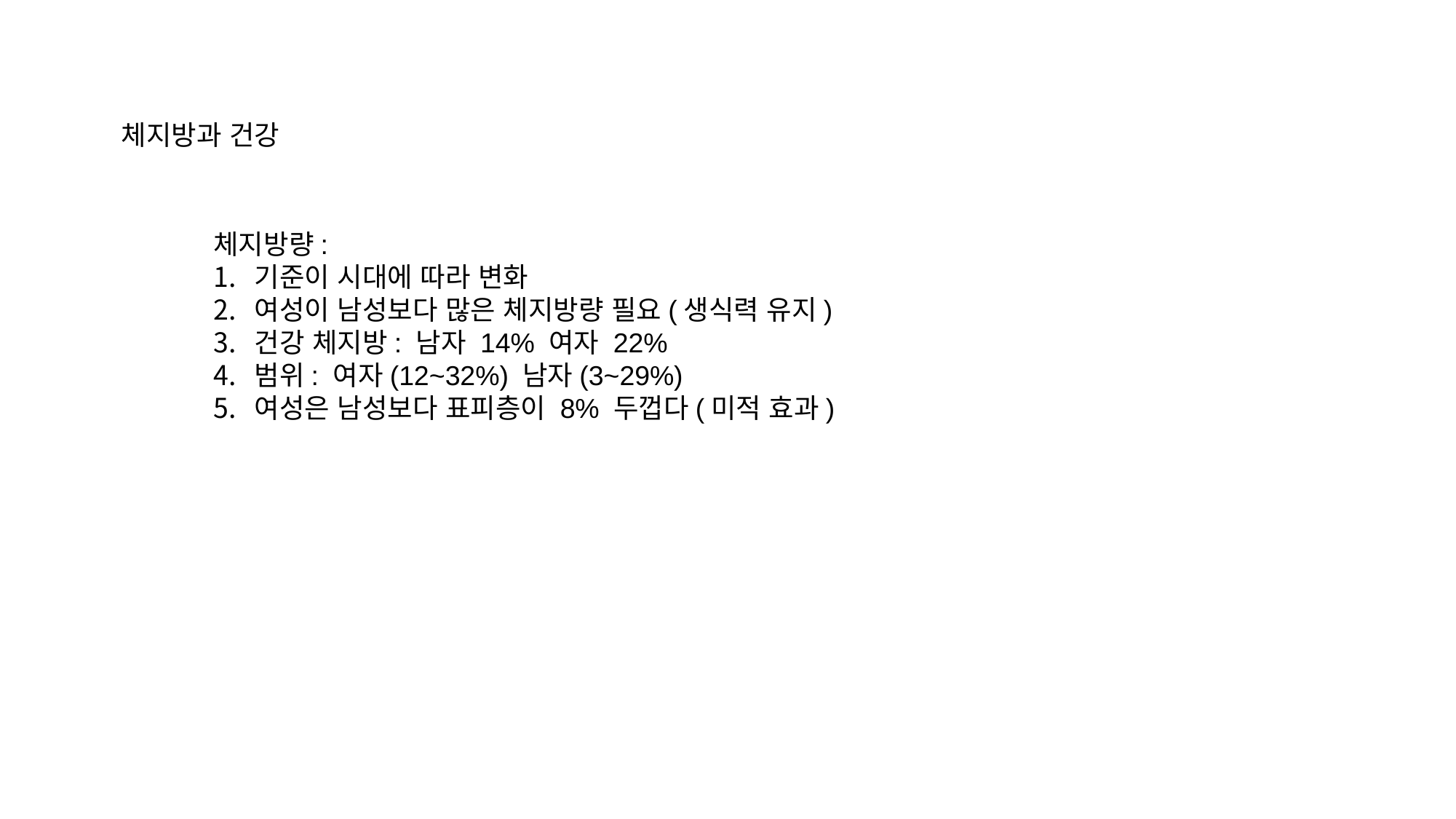

체지방과 건강
체지방량:
기준이 시대에 따라 변화
여성이 남성보다 많은 체지방량 필요(생식력 유지)
건강 체지방: 남자 14% 여자 22%
범위: 여자(12~32%) 남자(3~29%)
여성은 남성보다 표피층이 8% 두껍다(미적 효과)